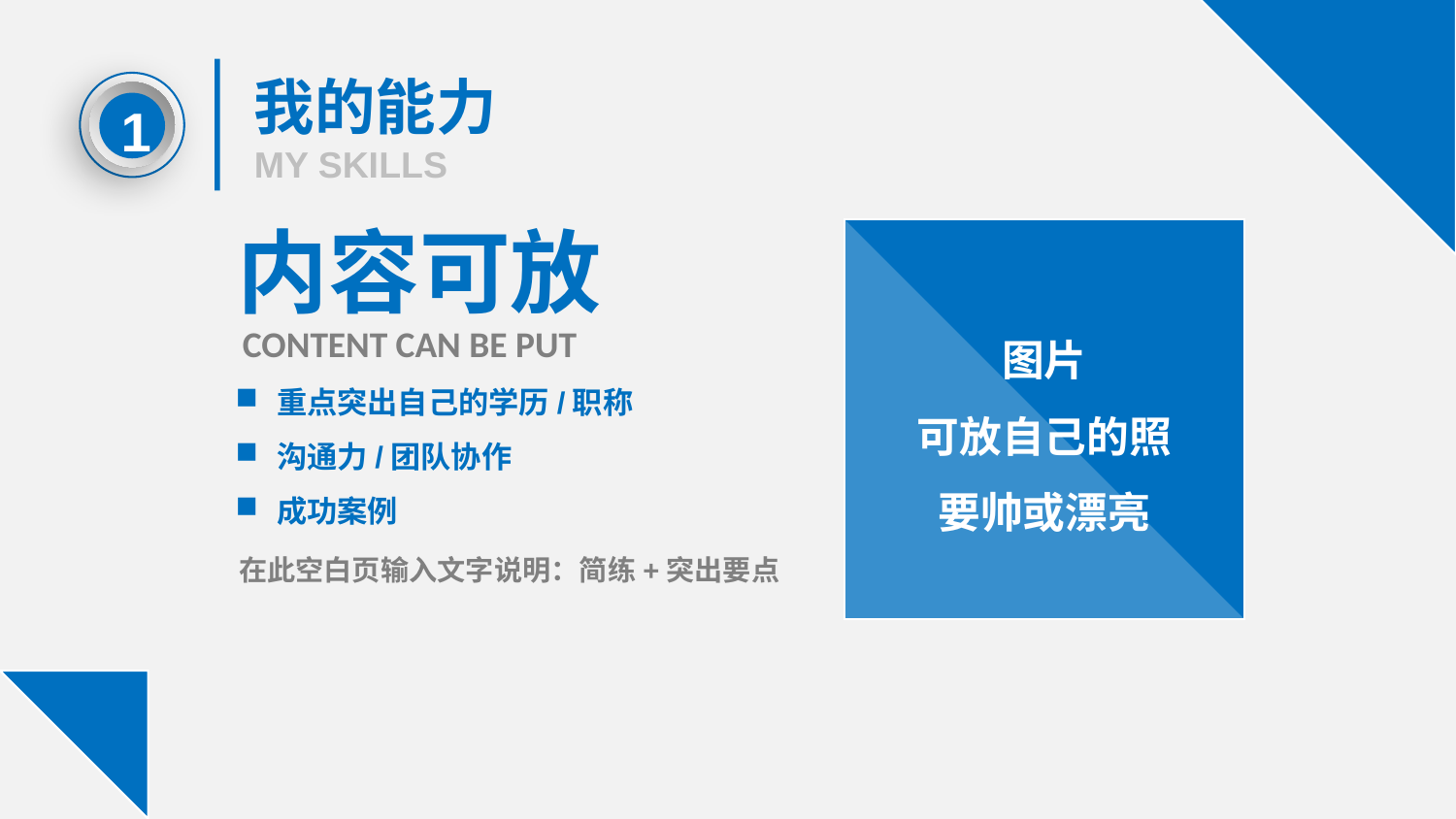

我的能力
MY SKILLS

1
内容可放

图片
可放自己的照
要帅或漂亮
CONTENT CAN BE PUT
重点突出自己的学历/职称
沟通力/团队协作
成功案例
在此空白页输入文字说明：简练+突出要点